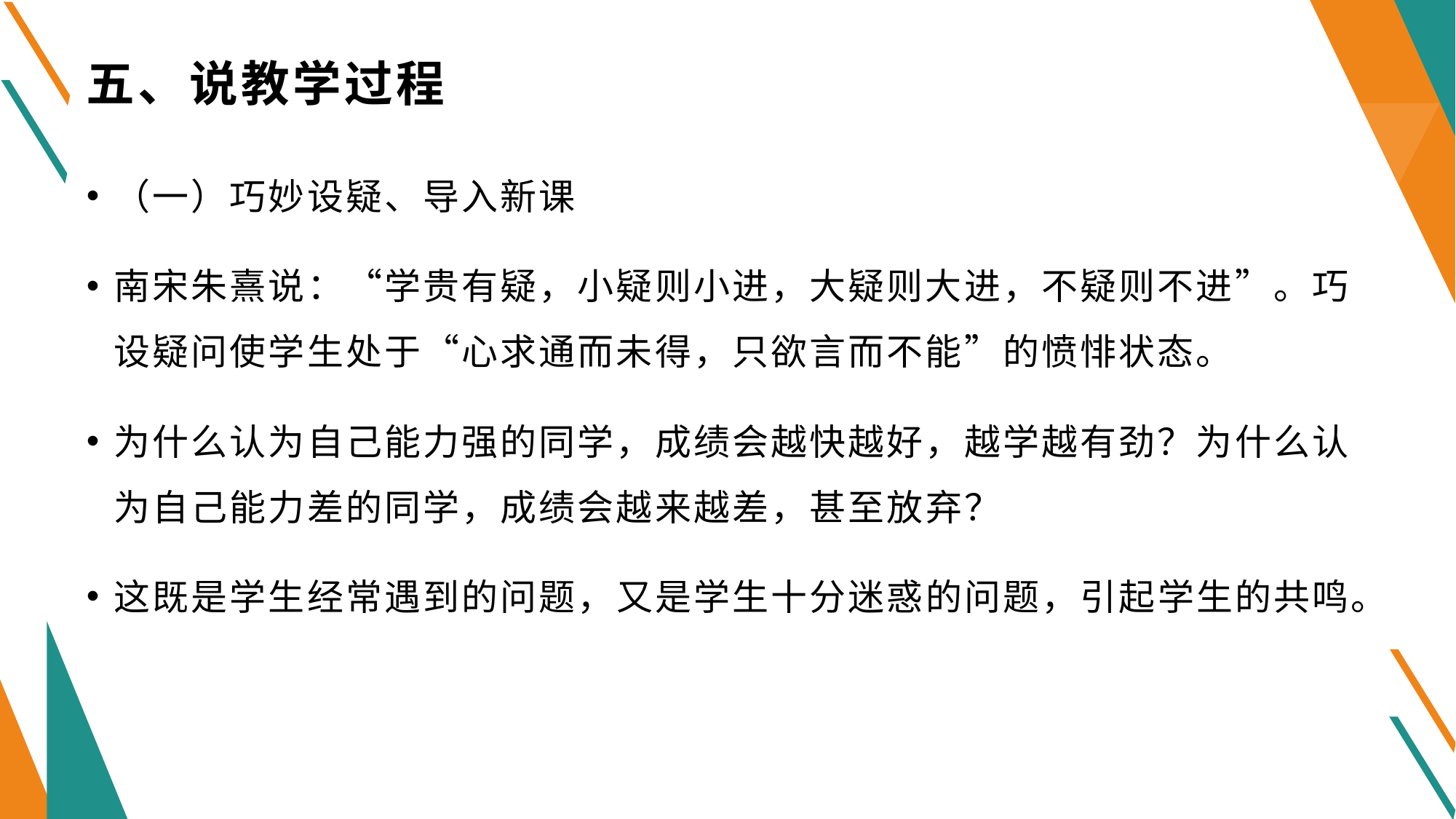

# 五、说教学过程
（一）巧妙设疑、导入新课
南宋朱熹说：“学贵有疑，小疑则小进，大疑则大进，不疑则不进”。巧设疑问使学生处于“心求通而未得，只欲言而不能”的愤悱状态。
为什么认为自己能力强的同学，成绩会越快越好，越学越有劲？为什么认为自己能力差的同学，成绩会越来越差，甚至放弃？
这既是学生经常遇到的问题，又是学生十分迷惑的问题，引起学生的共鸣。